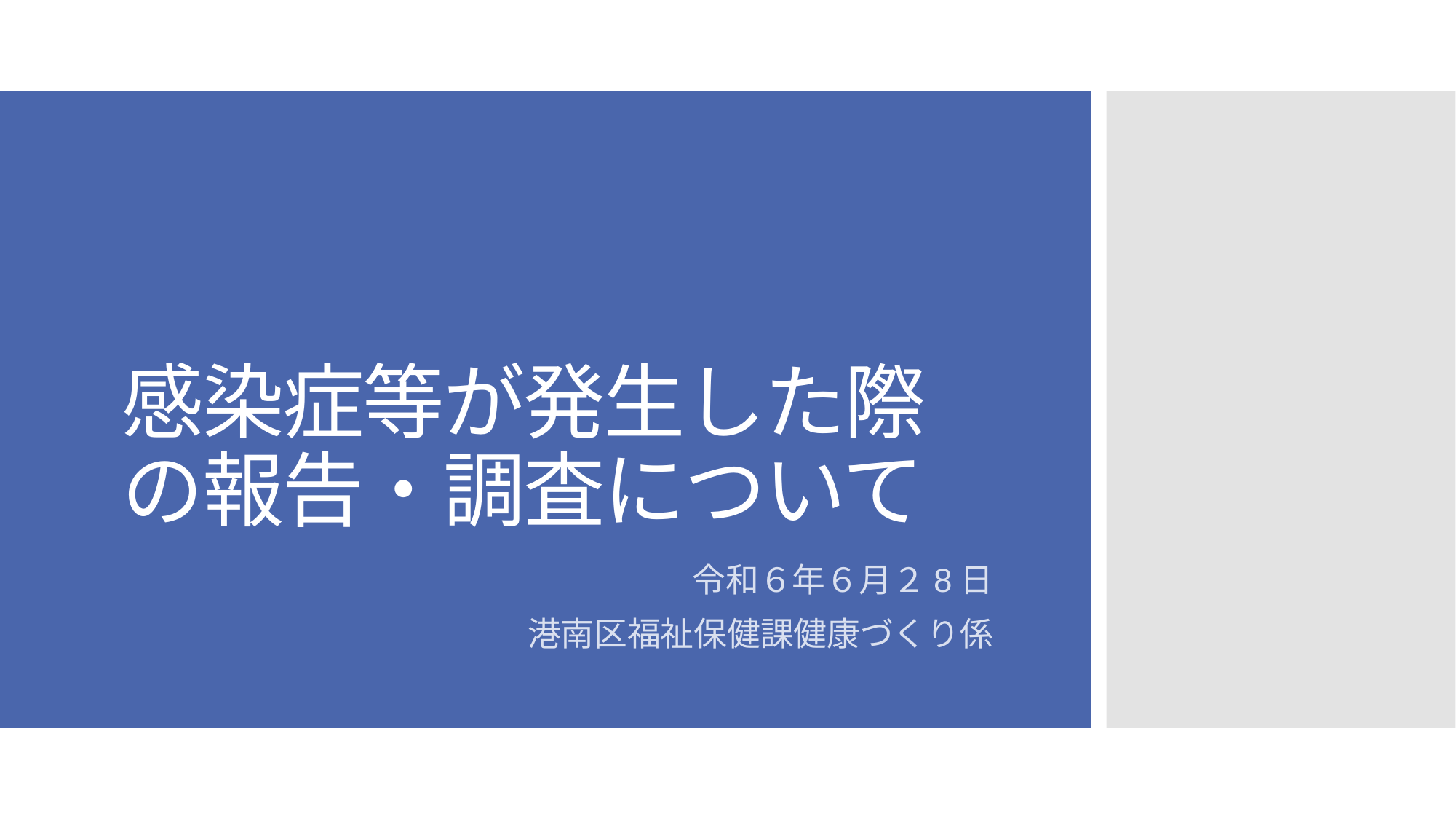

感染症等が発生した際の報告・調査について
令和６年６月２8日
港南区福祉保健課健康づくり係